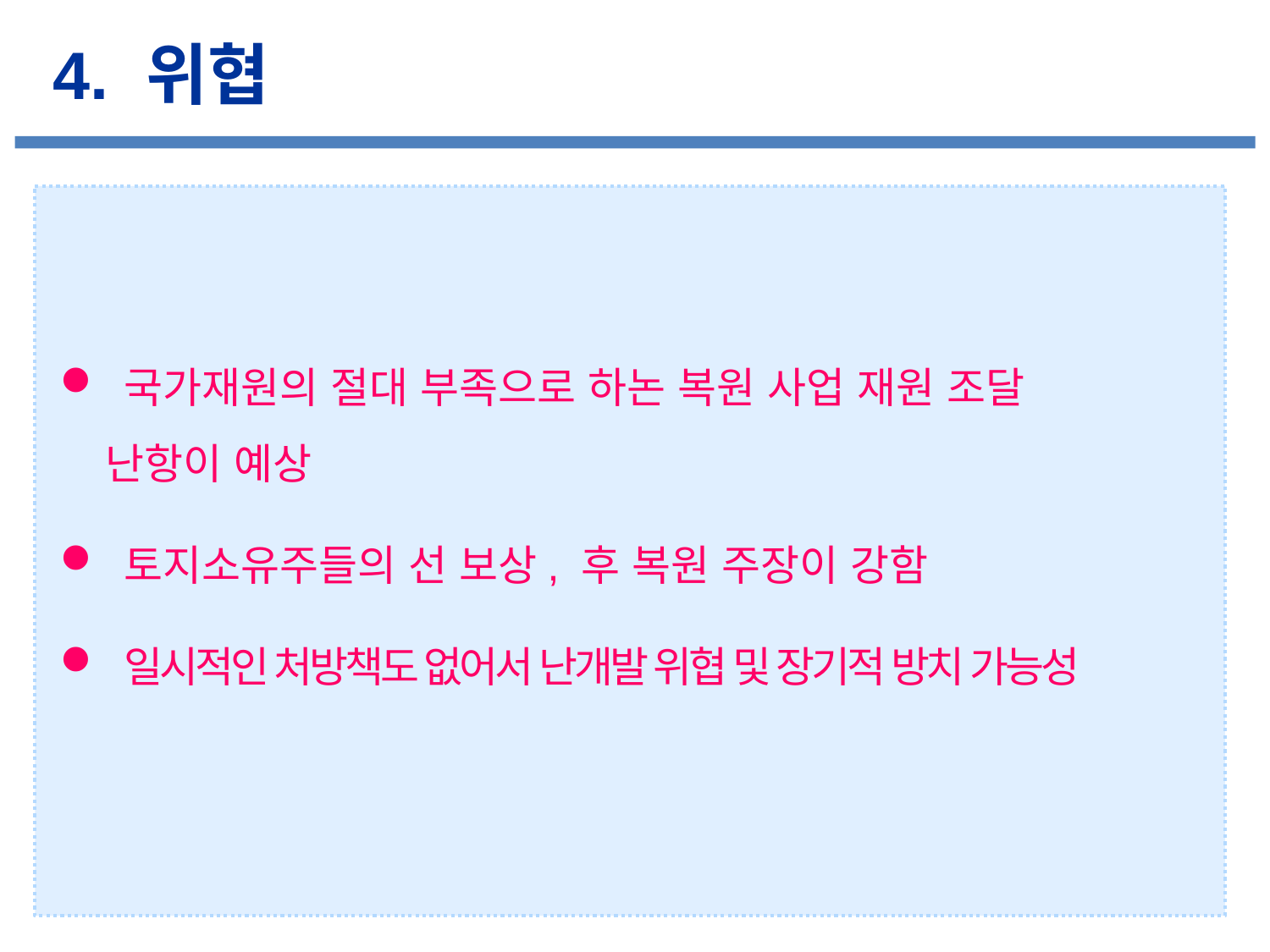

4. 위협

 국가재원의 절대 부족으로 하논 복원 사업 재원 조달
   난항이 예상
 토지소유주들의 선 보상, 후 복원 주장이 강함
 일시적인 처방책도 없어서 난개발 위협 및 장기적 방치 가능성